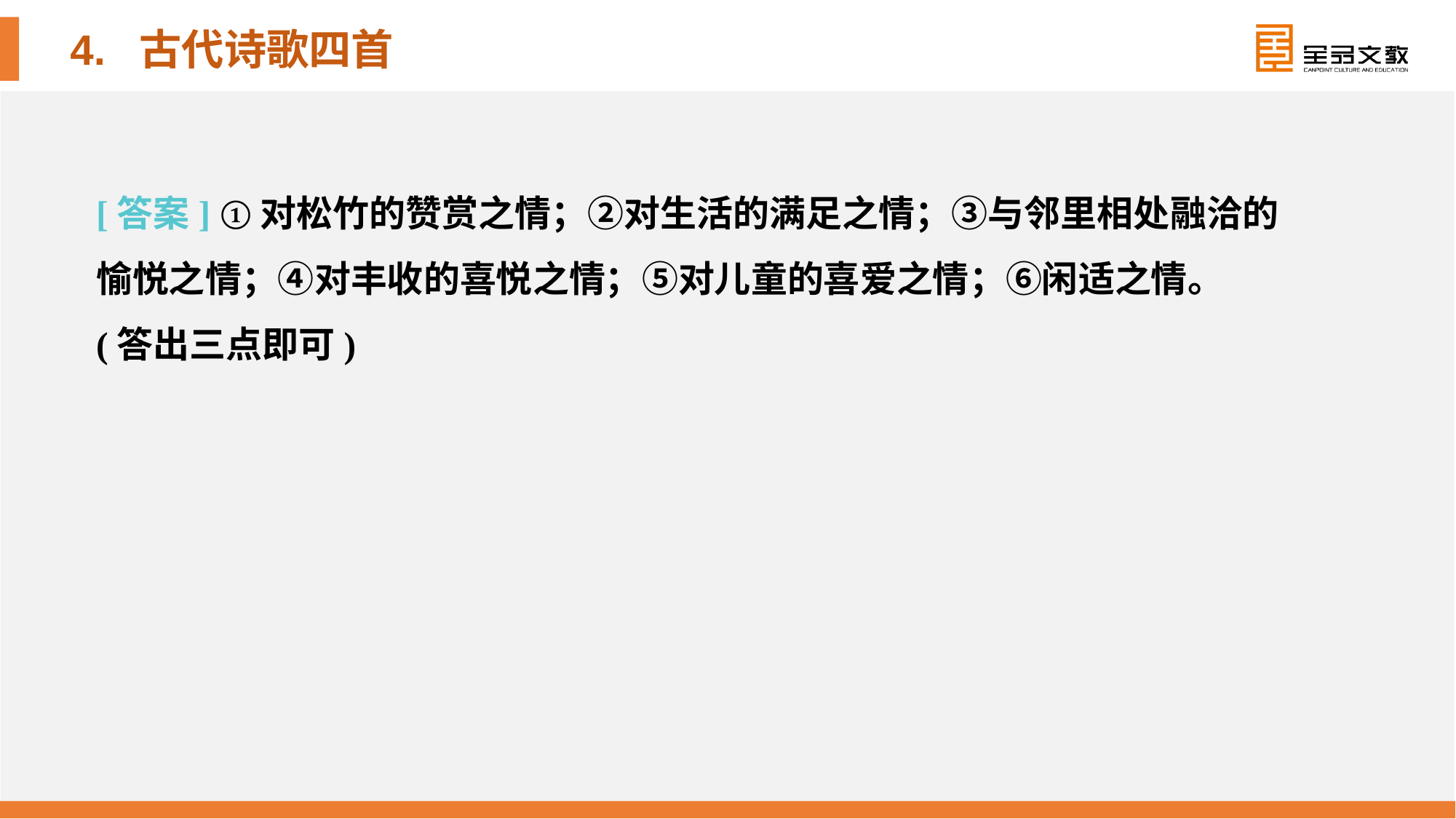

[答案] ①对松竹的赞赏之情；②对生活的满足之情；③与邻里相处融洽的愉悦之情；④对丰收的喜悦之情；⑤对儿童的喜爱之情；⑥闲适之情。
(答出三点即可)